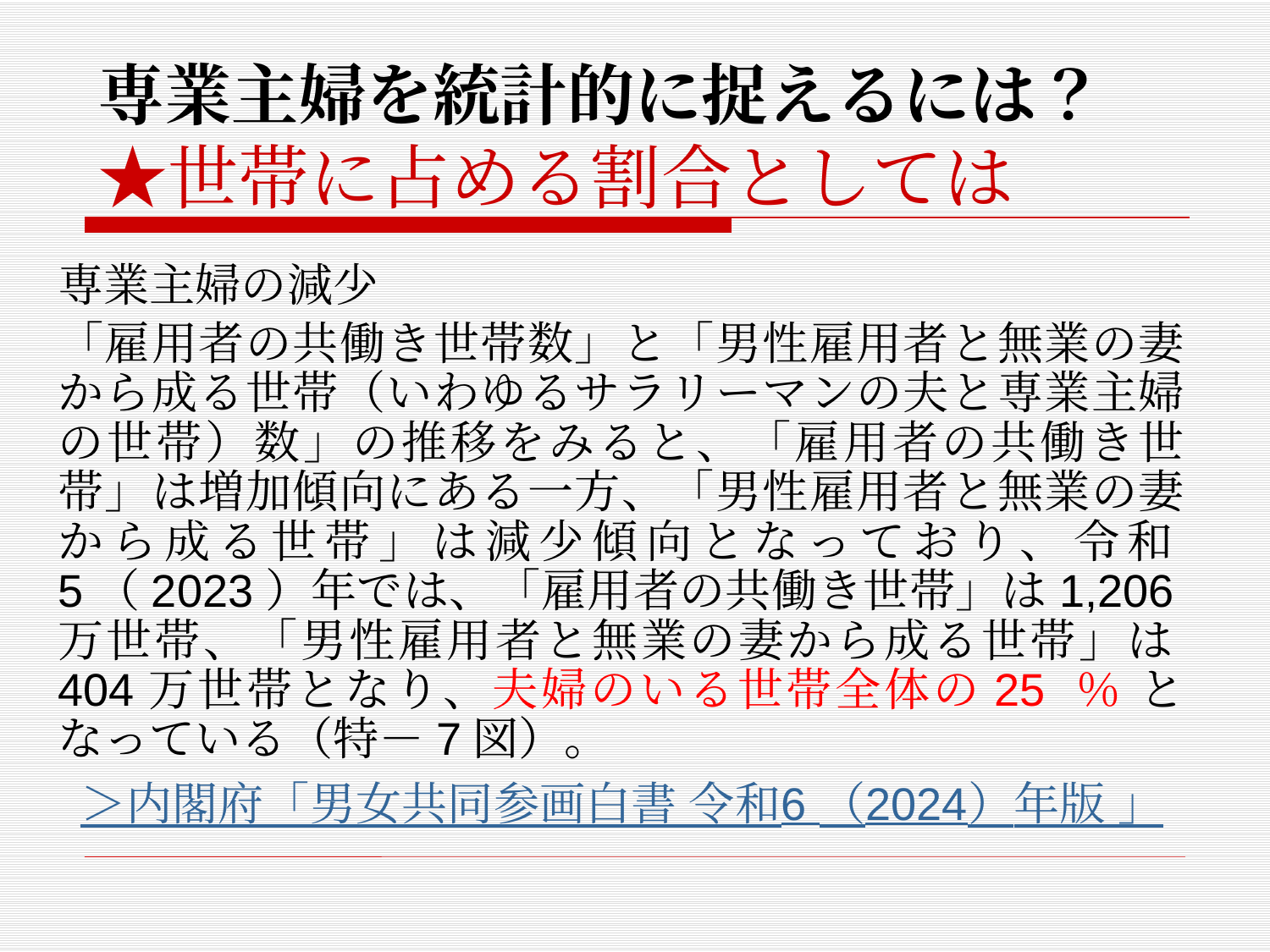

# 専業主婦を統計的に捉えるには？ ★世帯に占める割合としては
専業主婦の減少
「雇用者の共働き世帯数」と「男性雇用者と無業の妻から成る世帯（いわゆるサラリーマンの夫と専業主婦の世帯）数」の推移をみると、「雇用者の共働き世帯」は増加傾向にある一方、「男性雇用者と無業の妻から成る世帯」は減少傾向となっており、令和5（2023）年では、「雇用者の共働き世帯」は1,206万世帯、「男性雇用者と無業の妻から成る世帯」は404万世帯となり、夫婦のいる世帯全体の25 ％ となっている（特－7図）。
 ＞内閣府「男女共同参画白書 令和6 （2024）年版 」